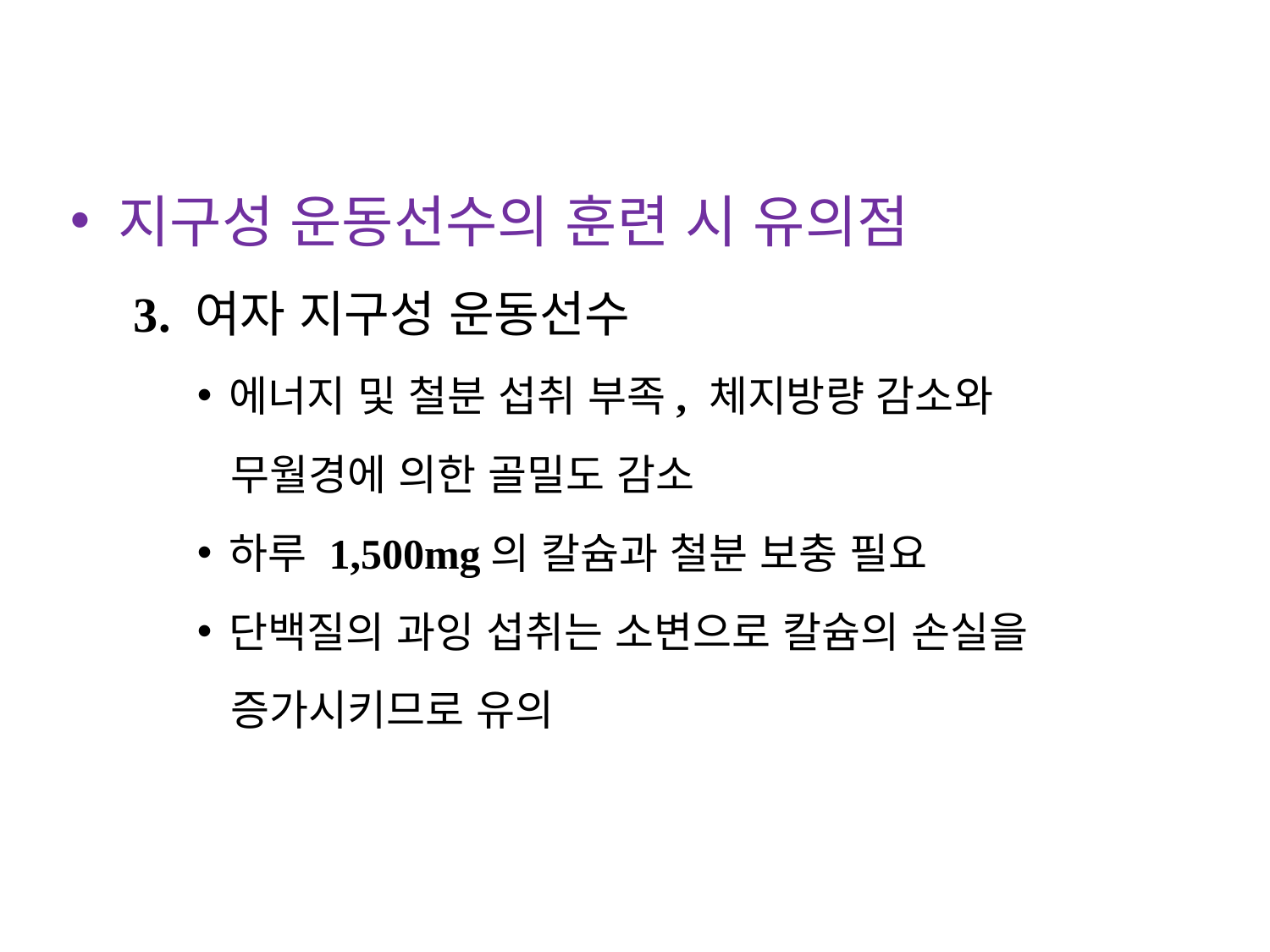

지구성 운동선수의 훈련 시 유의점
3. 여자 지구성 운동선수
에너지 및 철분 섭취 부족, 체지방량 감소와
  무월경에 의한 골밀도 감소
하루 1,500mg의 칼슘과 철분 보충 필요
단백질의 과잉 섭취는 소변으로 칼슘의 손실을
  증가시키므로 유의